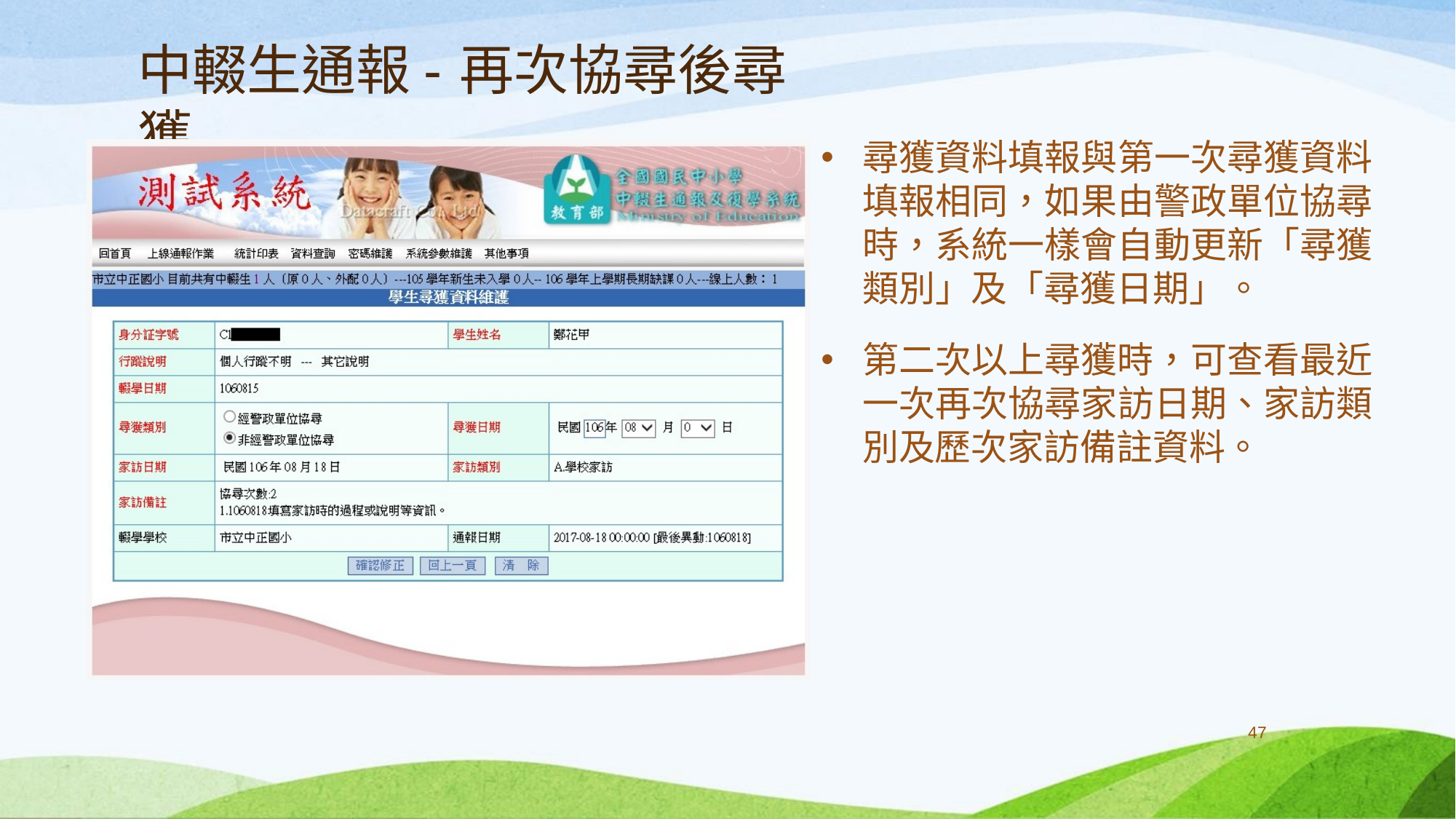

# 中輟生通報-再次協尋後尋獲
尋獲資料填報與第一次尋獲資料 填報相同，如果由警政單位協尋 時，系統一樣會自動更新「尋獲 類別」及「尋獲日期」。
第二次以上尋獲時，可查看最近 一次再次協尋家訪日期、家訪類 別及歷次家訪備註資料。

47